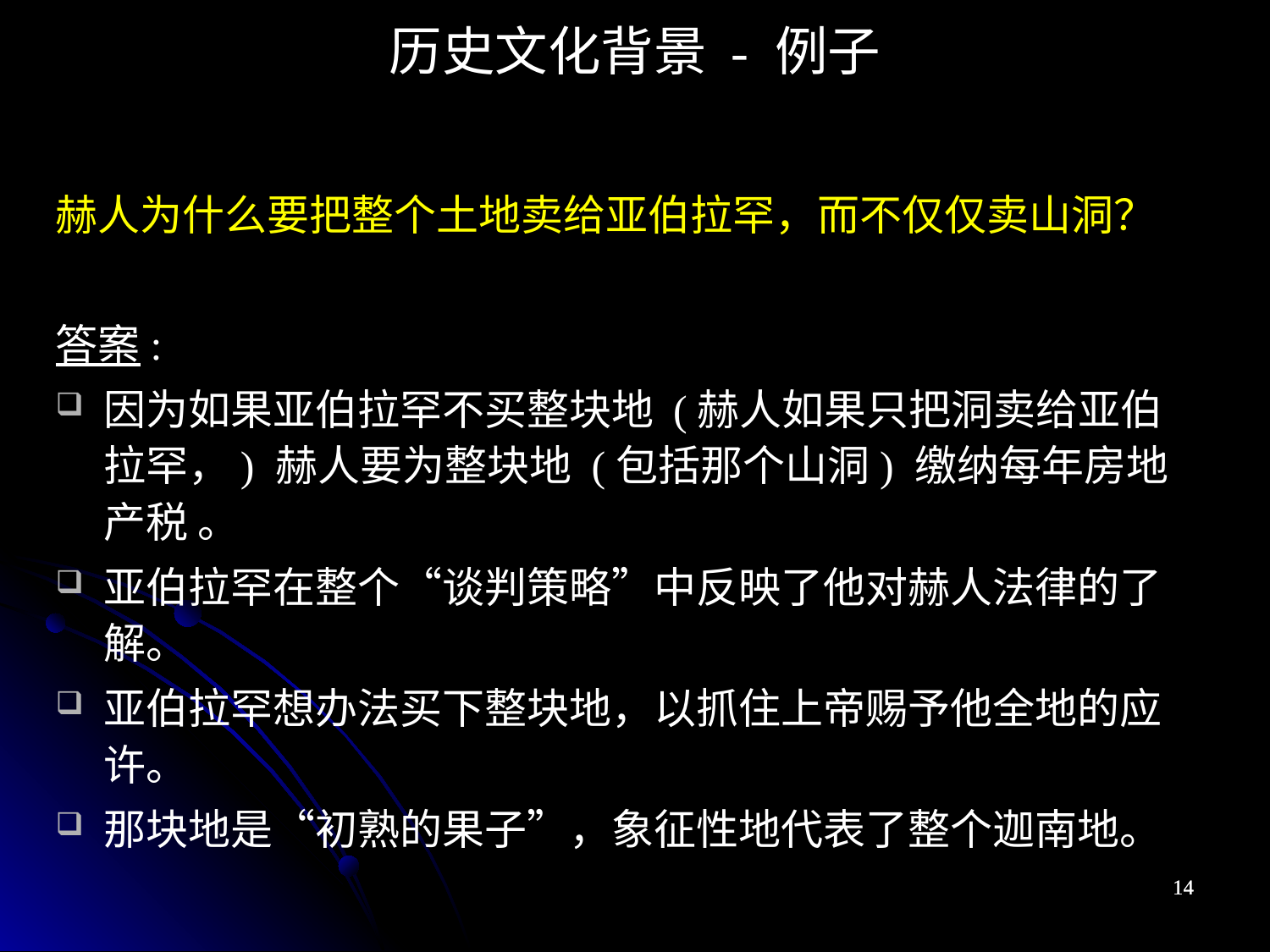

历史文化背景 - 例子
赫人为什么要把整个土地卖给亚伯拉罕，而不仅仅卖山洞？

答案:
因为如果亚伯拉罕不买整块地 (赫人如果只把洞卖给亚伯拉罕，) 赫人要为整块地 (包括那个山洞) 缴纳每年房地产税 。
亚伯拉罕在整个“谈判策略”中反映了他对赫人法律的了解。
亚伯拉罕想办法买下整块地，以抓住上帝赐予他全地的应许。
那块地是“初熟的果子”，象征性地代表了整个迦南地。
14
14